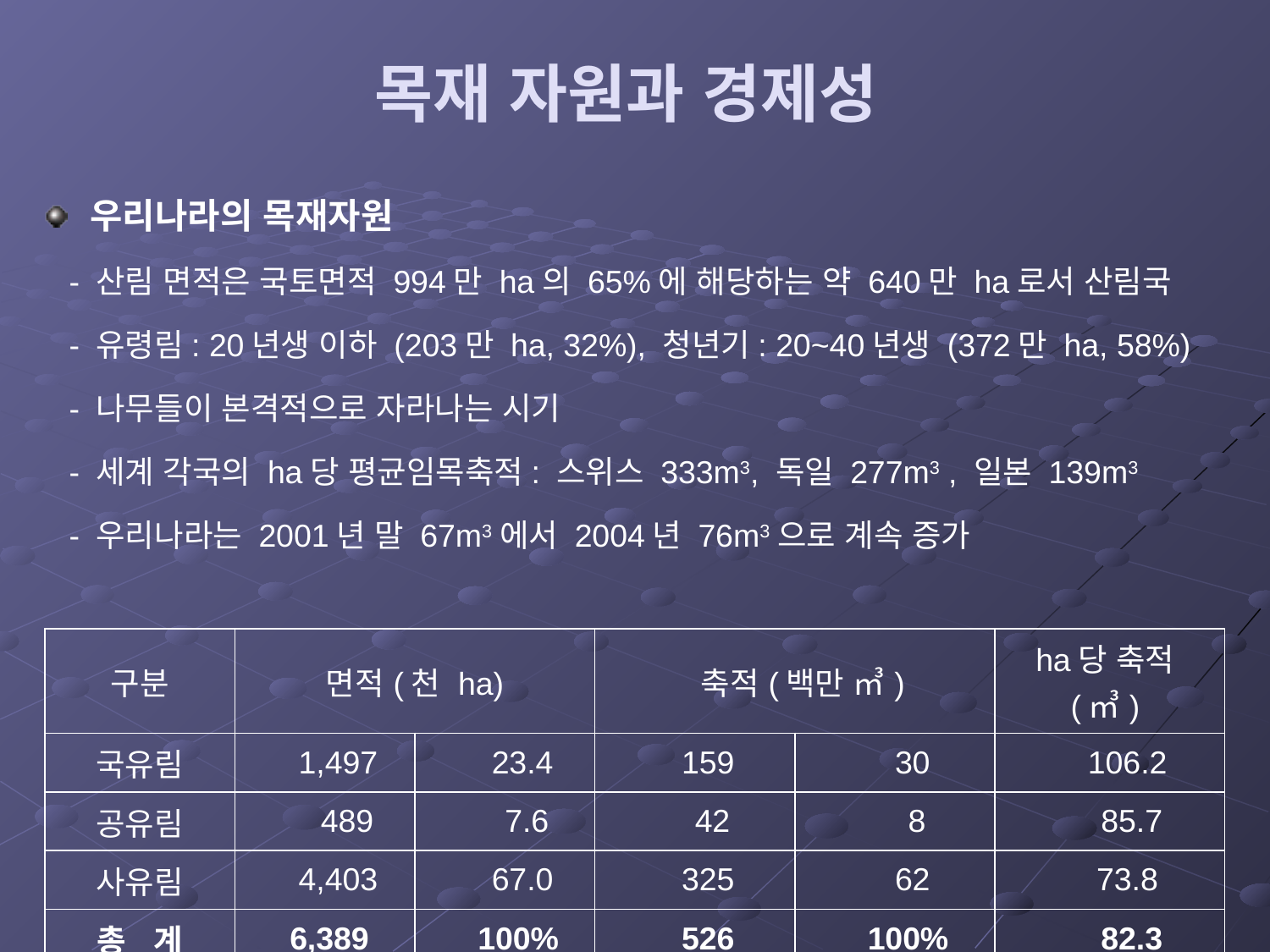

# 목재 자원과 경제성
우리나라의 목재자원
   - 산림 면적은 국토면적 994만 ha의 65%에 해당하는 약 640만 ha로서 산림국
   - 유령림: 20년생 이하 (203만 ha, 32%), 청년기: 20~40년생 (372만 ha, 58%)
   - 나무들이 본격적으로 자라나는 시기
   - 세계 각국의 ha당 평균임목축적: 스위스 333m3, 독일 277m3 , 일본 139m3
   - 우리나라는 2001년 말 67m3에서 2004년 76m3으로 계속 증가
| 구분 | 면적(천 ha) |  | 축적(백만 ㎥) |  | ha당 축적(㎥) |
| --- | --- | --- | --- | --- | --- |
| 국유림 | 1,497 | 23.4 | 159 | 30 | 106.2 |
| 공유림 | 489 | 7.6 | 42 | 8 | 85.7 |
| 사유림 | 4,403 | 67.0 | 325 | 62 | 73.8 |
| 총   계 | 6,389 | 100% | 526 | 100% | 82.3 |